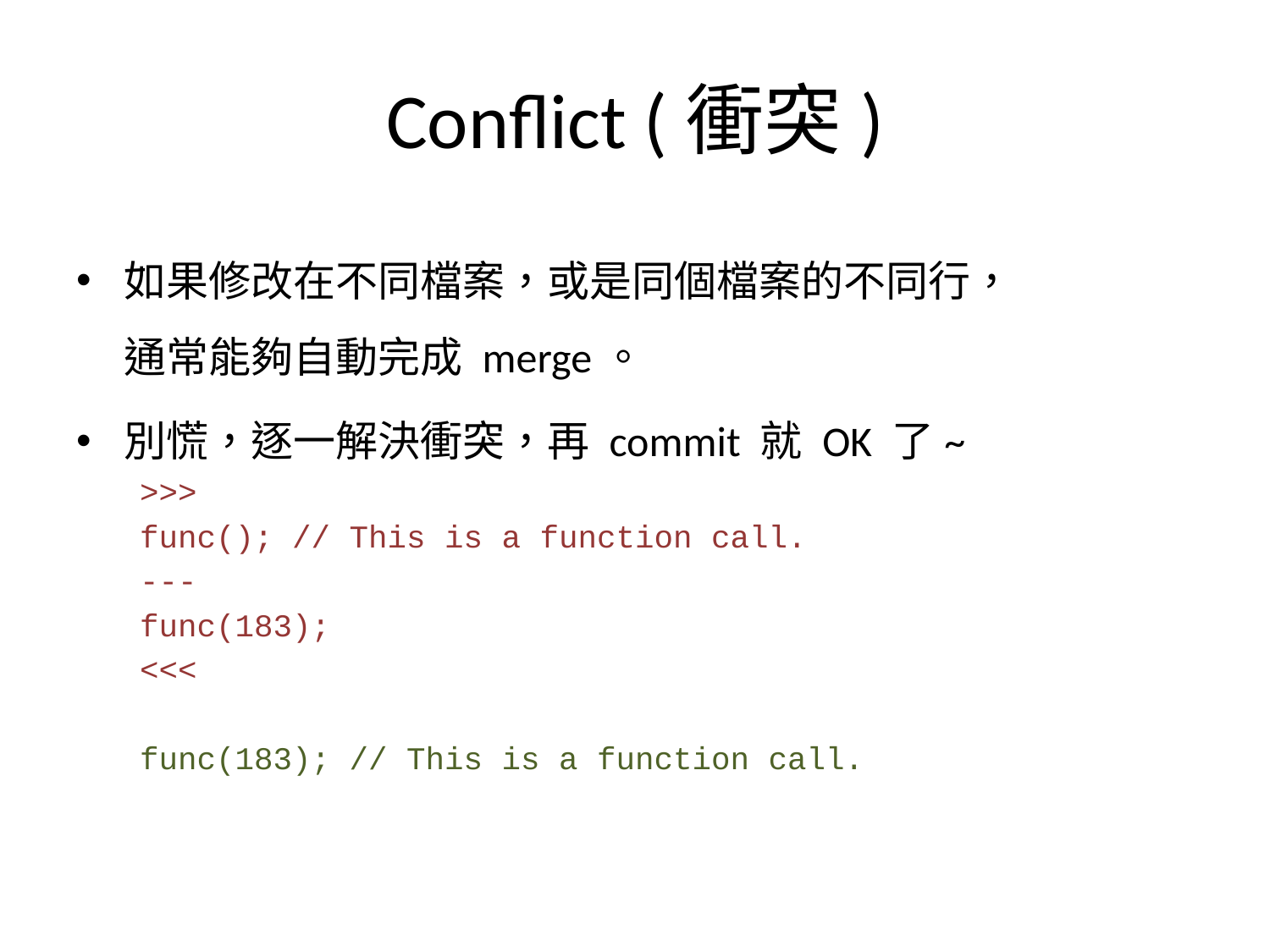

# Conflict (衝突)
如果修改在不同檔案，或是同個檔案的不同行，
通常能夠自動完成 merge。
別慌，逐一解決衝突，再 commit 就 OK 了~
>>>
func(); // This is a function call.
---
func(183);
<<<

func(183); // This is a function call.